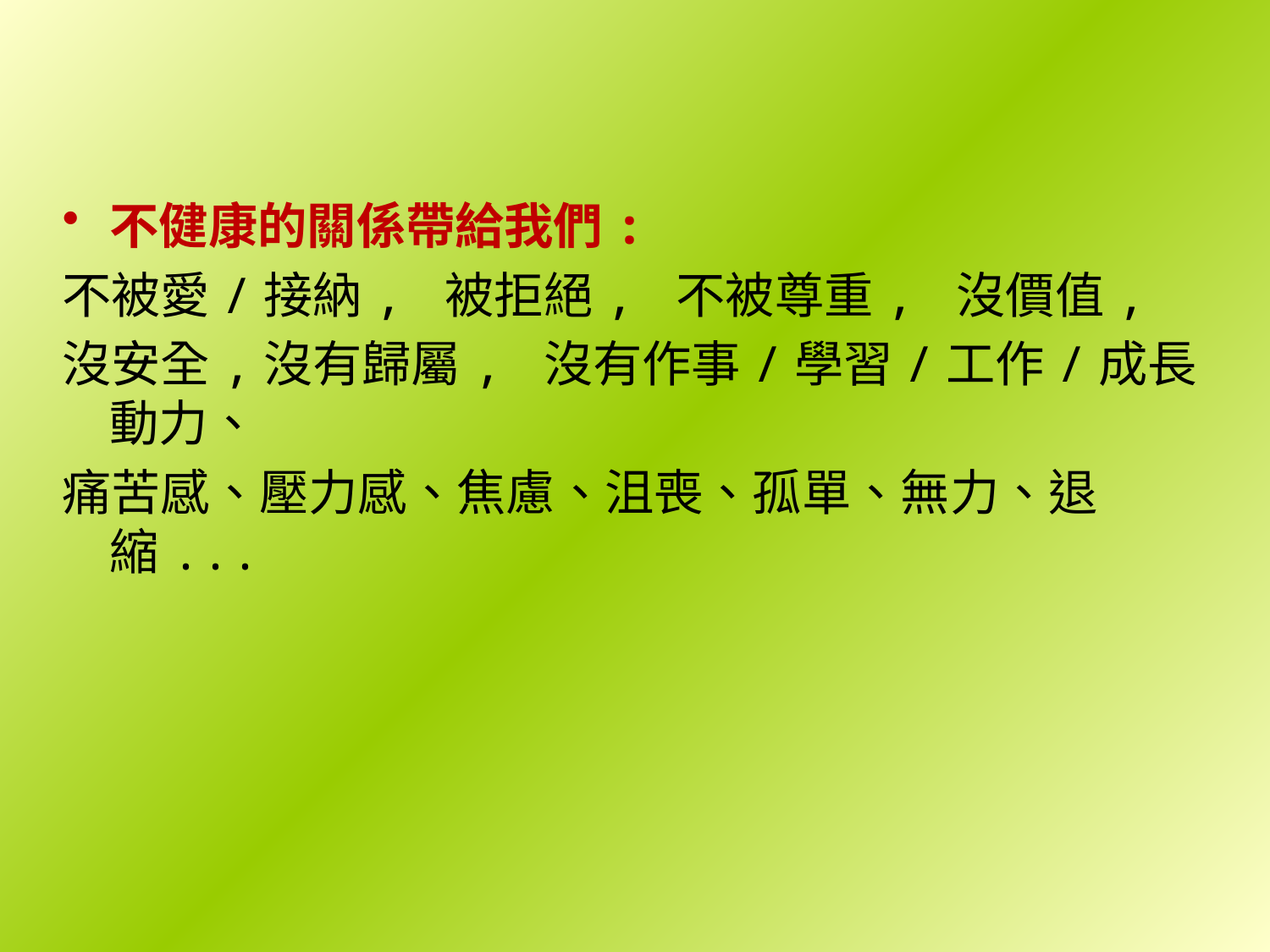

不健康的關係帶給我們:
不被愛/接納, 被拒絕, 不被尊重, 沒價值,
沒安全,沒有歸屬, 沒有作事/學習/工作/成長動力、
痛苦感、壓力感、焦慮、沮喪、孤單、無力、退縮...